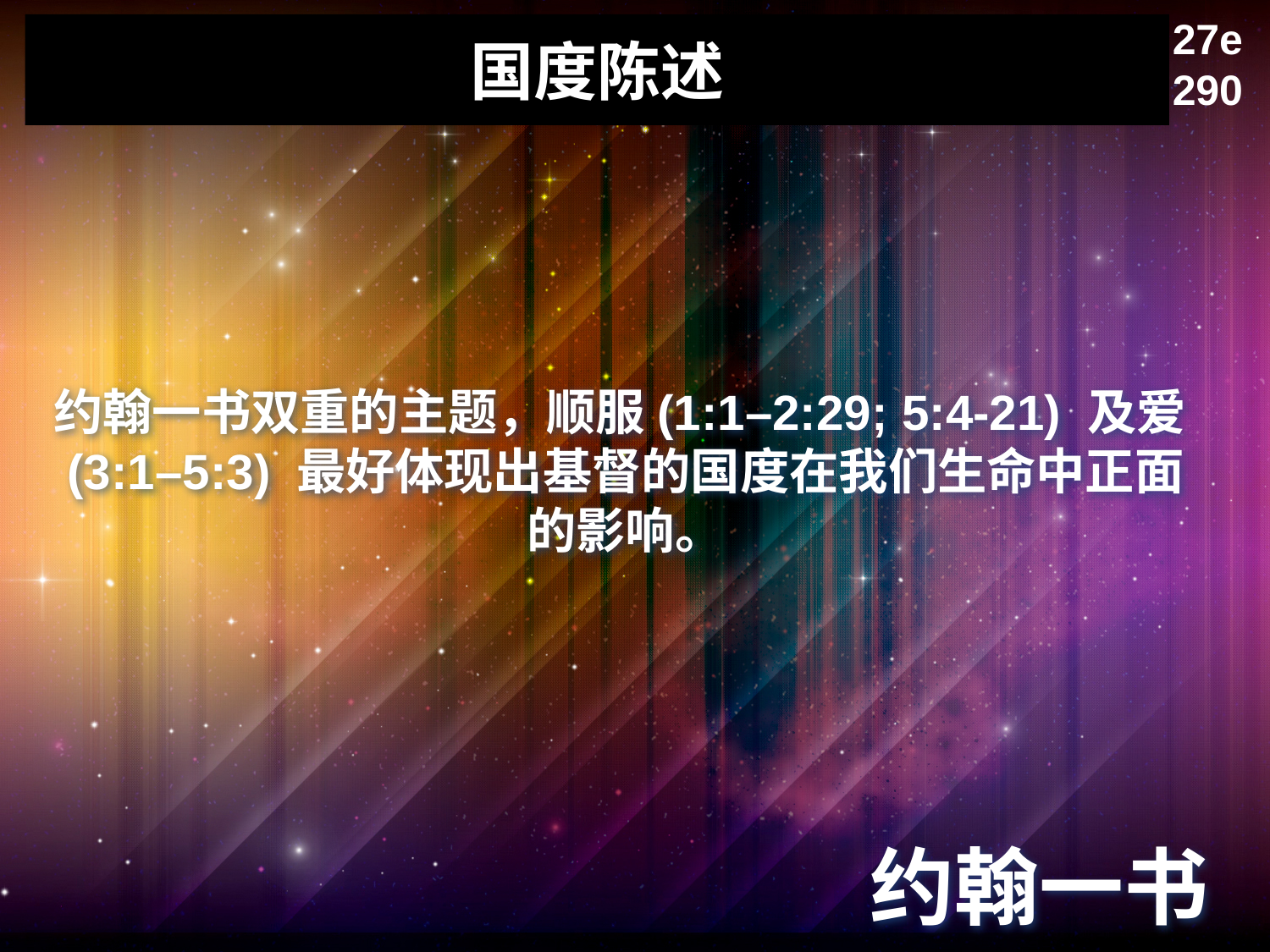

27e
290
# 国度陈述

约翰一书双重的主题，顺服(1:1–2:29; 5:4-21) 及爱(3:1–5:3) 最好体现出基督的国度在我们生命中正面的影响。
约翰一书